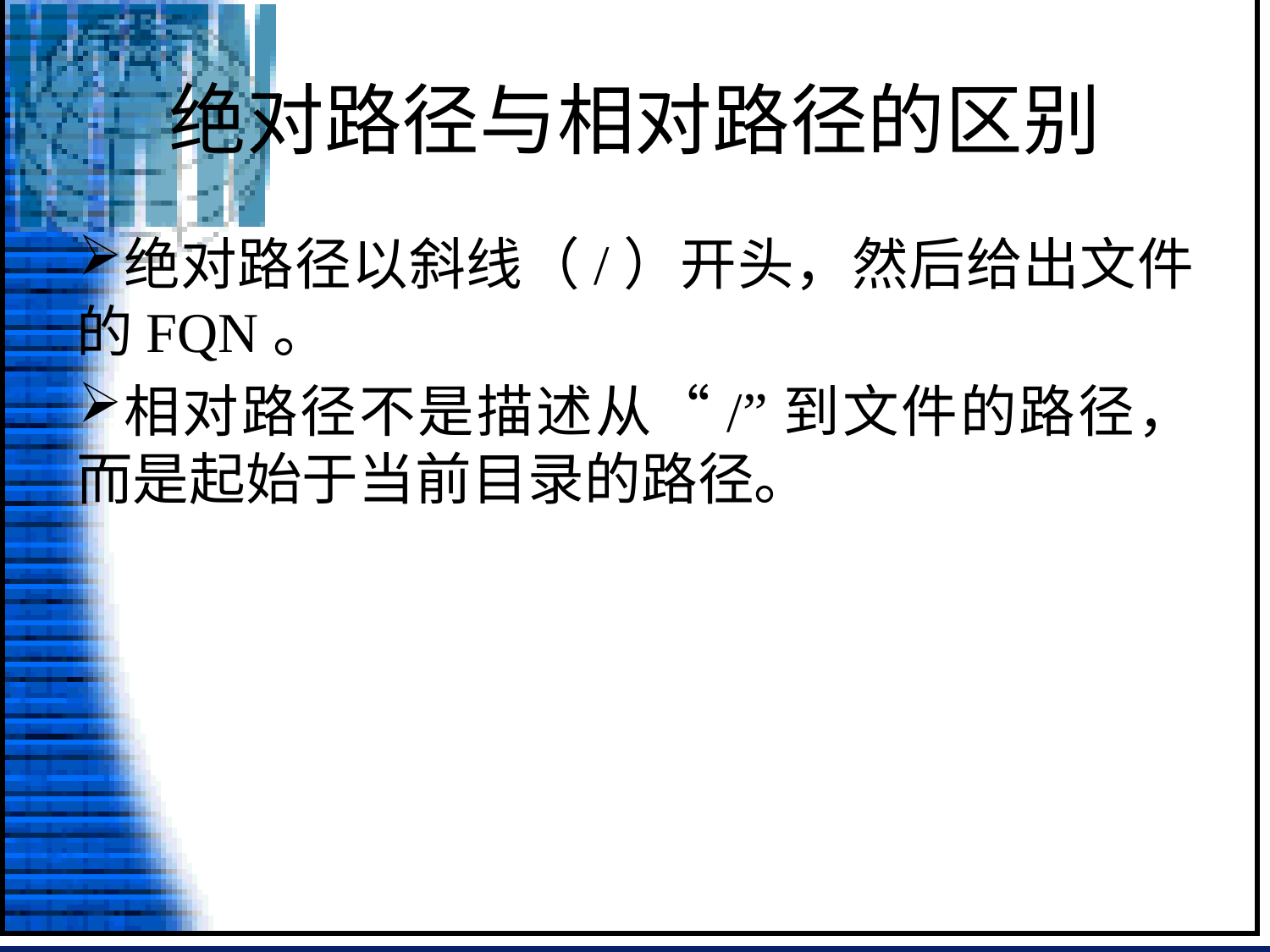

# 绝对路径与相对路径的区别
绝对路径以斜线（/）开头，然后给出文件的FQN。
相对路径不是描述从“/”到文件的路径，而是起始于当前目录的路径。